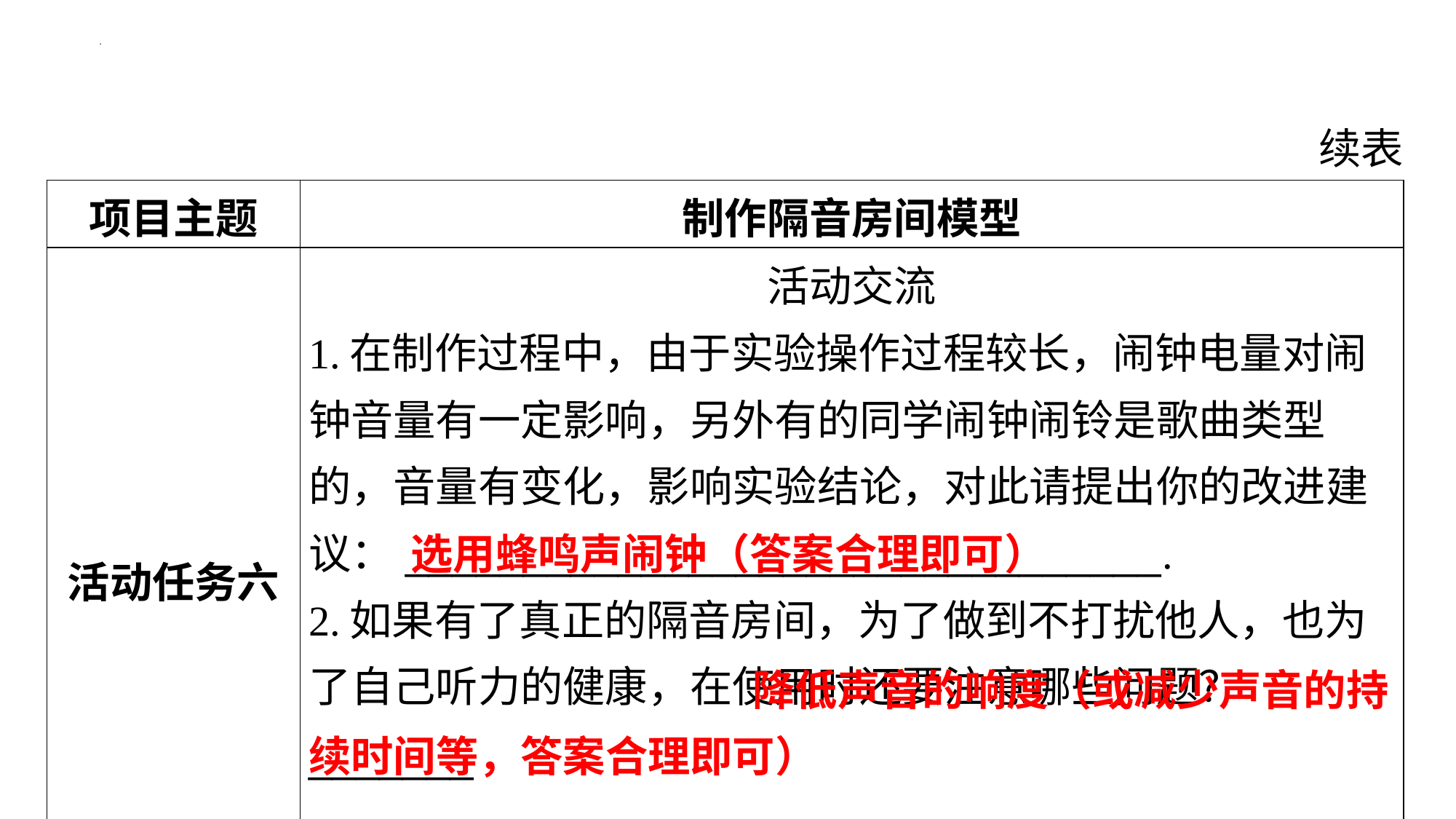

续表
| 项目主题 | 制作隔音房间模型 |
| --- | --- |
| 活动任务六 | 活动交流 1.在制作过程中，由于实验操作过程较长，闹钟电量对闹 钟音量有一定影响，另外有的同学闹钟闹铃是歌曲类型 的，音量有变化，影响实验结论，对此请提出你的改进建 议：\_\_\_\_\_\_\_\_\_\_\_\_\_\_\_\_\_\_\_\_\_\_\_\_\_\_\_\_\_\_\_\_. 2.如果有了真正的隔音房间，为了做到不打扰他人，也为 了自己听力的健康，在使用时还要注意哪些问题？\_\_\_\_\_\_\_ \_\_\_\_\_\_\_\_\_\_\_\_\_\_\_\_\_\_\_\_\_\_\_\_\_\_\_\_\_\_\_\_\_\_\_\_\_\_\_\_\_\_\_\_\_\_\_\_\_\_ |
选用蜂鸣声闹钟（答案合理即可）
                                             降低声音的响度（或减少声音的持续时间等，答案合理即可）